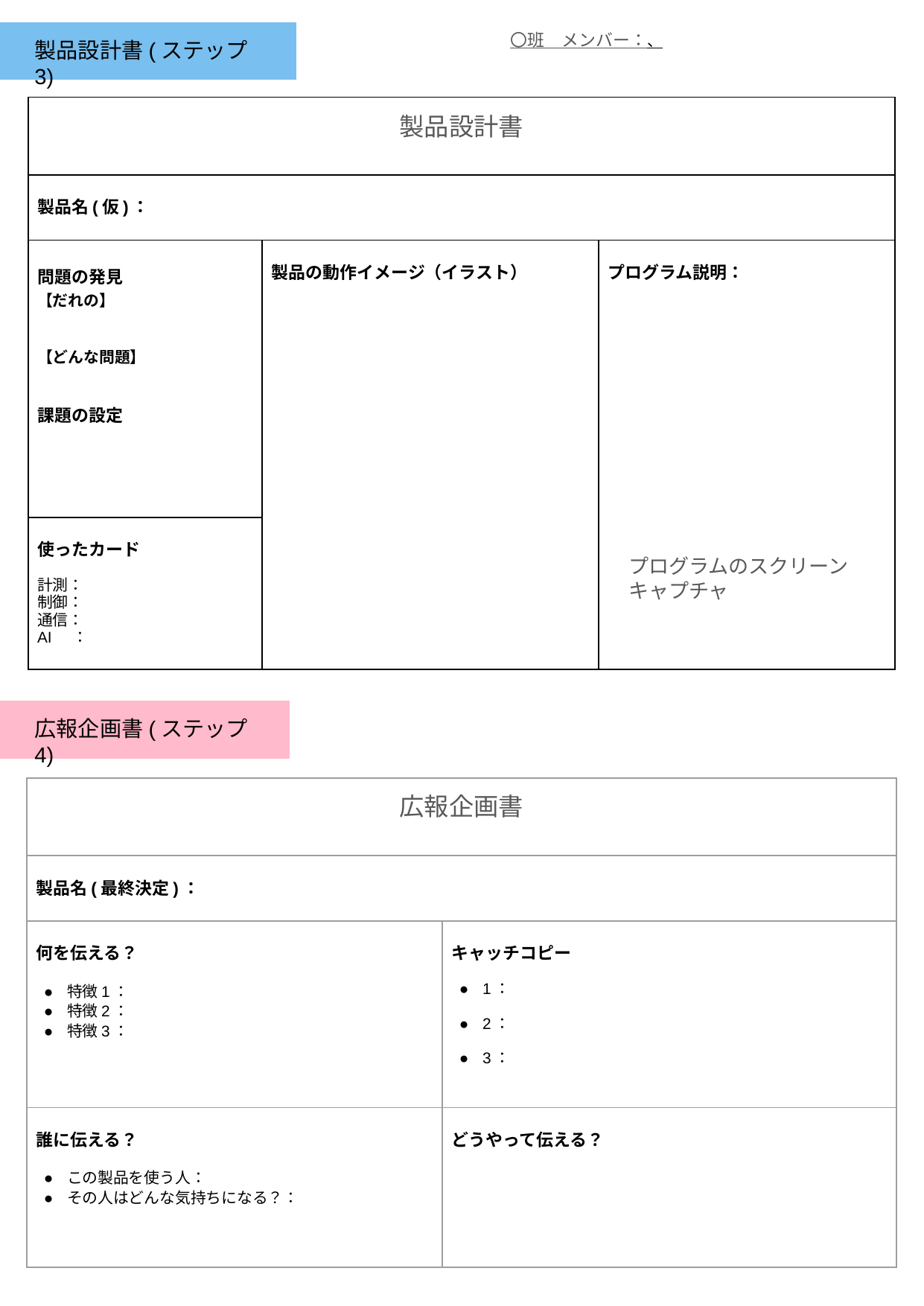

〇班　メンバー：、

製品設計書(ステップ3)
|  |  |  |  |
| --- | --- | --- | --- |
| 製品名(仮)： |  |  |  |
| 問題の発見 【だれの】 【どんな問題】 課題の設定 |  | 製品の動作イメージ（イラスト） | プログラム説明： |
| 使ったカード 計測： 制御： 通信： AI ： |  |  |  |
製品設計書
プログラムのスクリーンキャプチャ

広報企画書(ステップ4)
|  |  |  |
| --- | --- | --- |
| 製品名(最終決定)： |  |  |
| 何を伝える？ 特徴1： 特徴2： 特徴3： |  | キャッチコピー 1： 2： 3： |
| 誰に伝える？ この製品を使う人： その人はどんな気持ちになる？： |  | どうやって伝える？ |
広報企画書